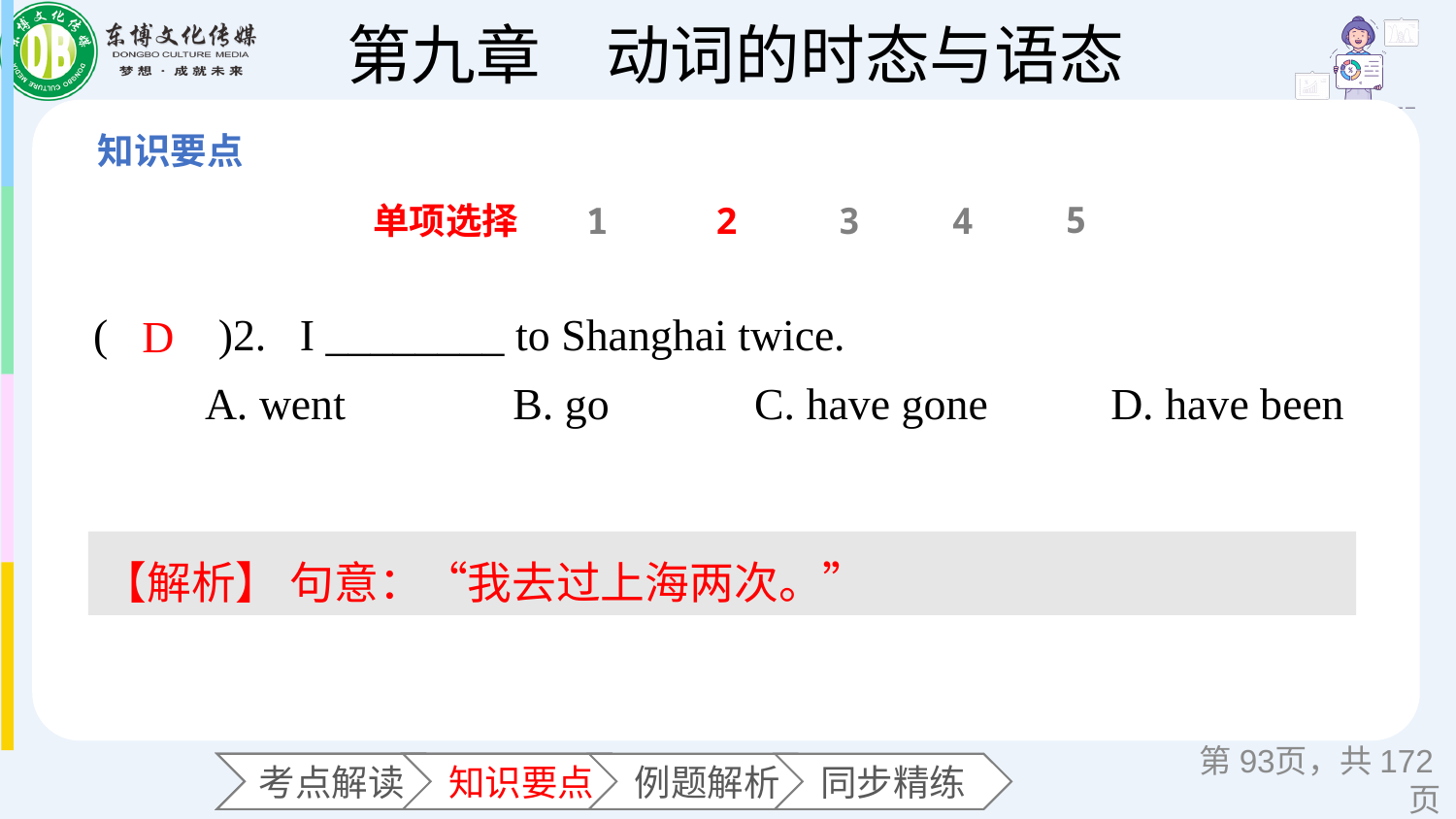

5
单项选择
1
2
3
4
(　　)2.   I ________ to Shanghai twice.
          A. went               B. go             C. have gone           D. have been
D
【解析】 句意：“我去过上海两次。”
第93页，共172页